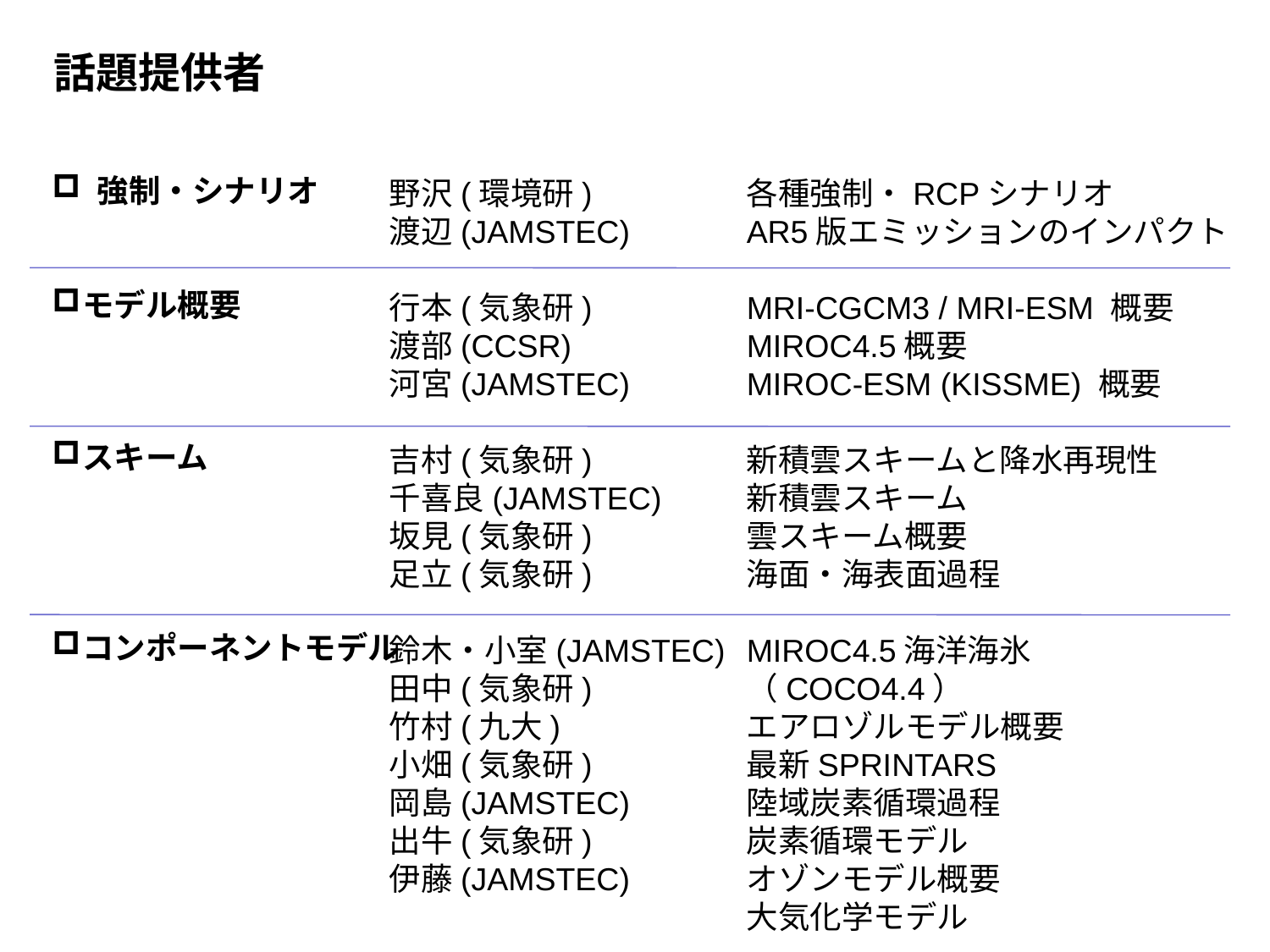

話題提供者
 強制・シナリオ

モデル概要

スキーム

コンポーネントモデル
野沢(環境研)
渡辺(JAMSTEC)
行本(気象研)　
渡部(CCSR)　
河宮(JAMSTEC)
吉村(気象研)　　
千喜良(JAMSTEC)
坂見(気象研)　
足立(気象研)　
鈴木・小室(JAMSTEC)　
田中(気象研)　
竹村(九大)　　
小畑(気象研)　　
岡島(JAMSTEC)　
出牛(気象研)　　
伊藤(JAMSTEC)
各種強制・RCPシナリオ
AR5版エミッションのインパクト
MRI-CGCM3 / MRI-ESM 概要
MIROC4.5概要
MIROC-ESM (KISSME) 概要
新積雲スキームと降水再現性
新積雲スキーム
雲スキーム概要
海面・海表面過程
MIROC4.5海洋海氷（COCO4.4）
エアロゾルモデル概要
最新SPRINTARS
陸域炭素循環過程
炭素循環モデル
オゾンモデル概要
大気化学モデル